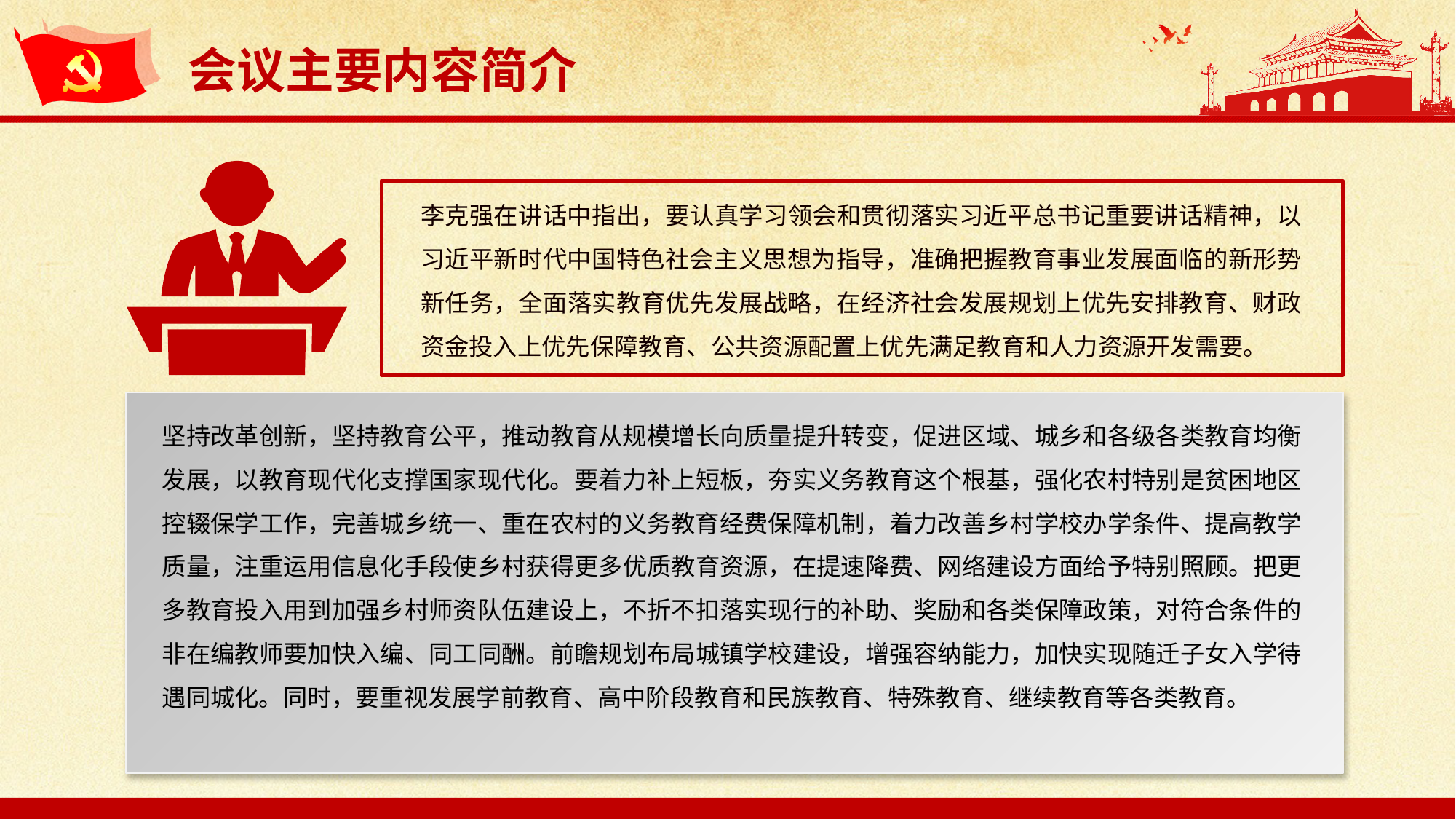

李克强在讲话中指出，要认真学习领会和贯彻落实习近平总书记重要讲话精神，以习近平新时代中国特色社会主义思想为指导，准确把握教育事业发展面临的新形势新任务，全面落实教育优先发展战略，在经济社会发展规划上优先安排教育、财政资金投入上优先保障教育、公共资源配置上优先满足教育和人力资源开发需要。

坚持改革创新，坚持教育公平，推动教育从规模增长向质量提升转变，促进区域、城乡和各级各类教育均衡发展，以教育现代化支撑国家现代化。要着力补上短板，夯实义务教育这个根基，强化农村特别是贫困地区控辍保学工作，完善城乡统一、重在农村的义务教育经费保障机制，着力改善乡村学校办学条件、提高教学质量，注重运用信息化手段使乡村获得更多优质教育资源，在提速降费、网络建设方面给予特别照顾。把更多教育投入用到加强乡村师资队伍建设上，不折不扣落实现行的补助、奖励和各类保障政策，对符合条件的非在编教师要加快入编、同工同酬。前瞻规划布局城镇学校建设，增强容纳能力，加快实现随迁子女入学待遇同城化。同时，要重视发展学前教育、高中阶段教育和民族教育、特殊教育、继续教育等各类教育。